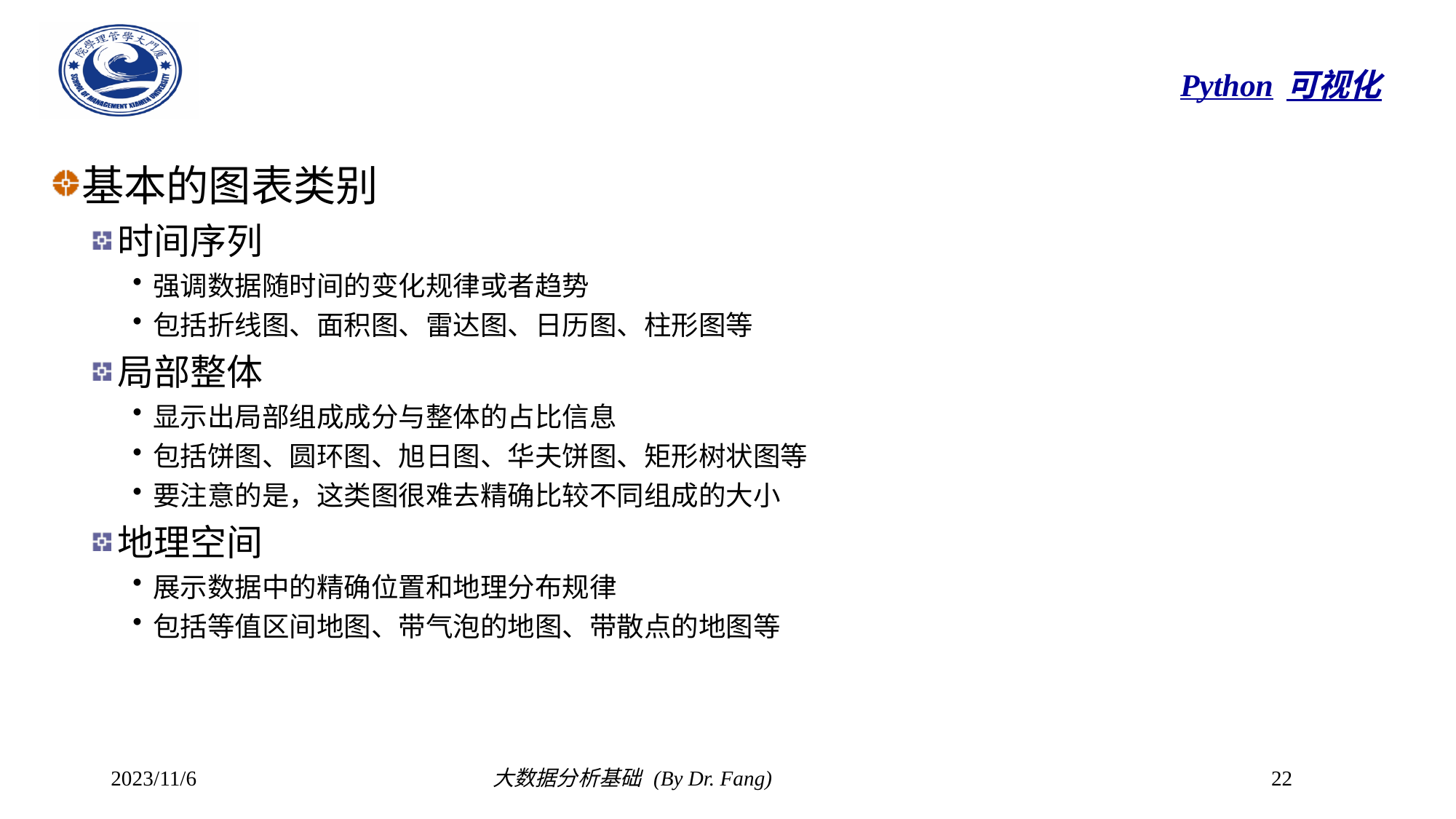

# Python可视化
基本的图表类别
时间序列
强调数据随时间的变化规律或者趋势
包括折线图、面积图、雷达图、日历图、柱形图等
局部整体
显示出局部组成成分与整体的占比信息
包括饼图、圆环图、旭日图、华夫饼图、矩形树状图等
要注意的是，这类图很难去精确比较不同组成的大小
地理空间
展示数据中的精确位置和地理分布规律
包括等值区间地图、带气泡的地图、带散点的地图等
2023/11/6
大数据分析基础 (By Dr. Fang)
22